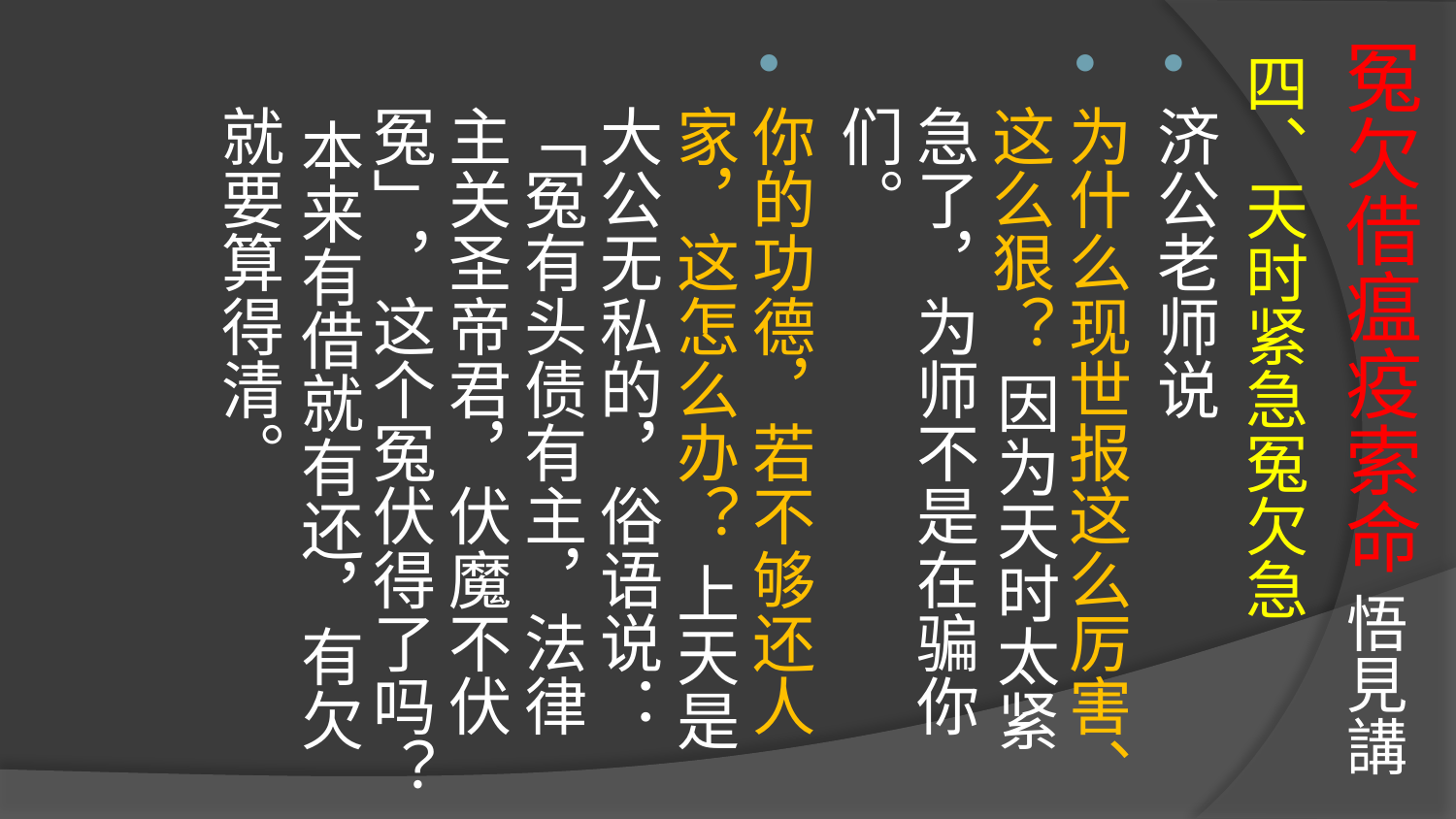

# 冤欠借瘟疫索命 悟見講
四、天时紧急冤欠急
济公老师说
为什么现世报这么厉害、这么狠？ 因为天时太紧急了，为师不是在骗你们。
你的功德，若不够还人家，这怎么办？ 上天是大公无私的，俗语说：「冤有头债有主，法律主关圣帝君，伏魔不伏冤」，这个冤伏得了吗？ 本来有借就有还，有欠就要算得清。